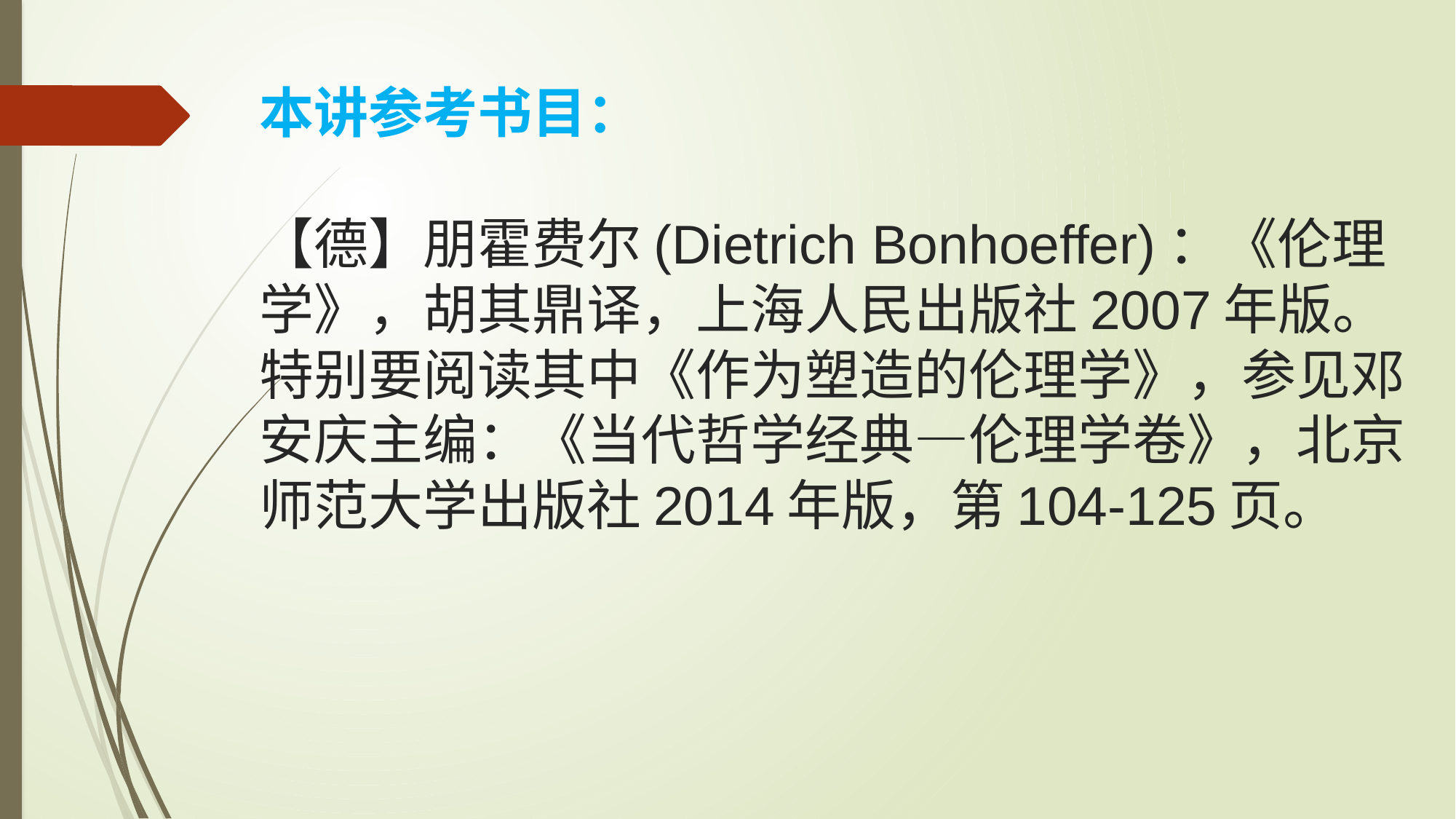

# 本讲参考书目： 【德】朋霍费尔(Dietrich Bonhoeffer)：《伦理学》，胡其鼎译，上海人民出版社2007年版。特别要阅读其中《作为塑造的伦理学》，参见邓安庆主编：《当代哲学经典—伦理学卷》，北京师范大学出版社2014年版，第104-125页。